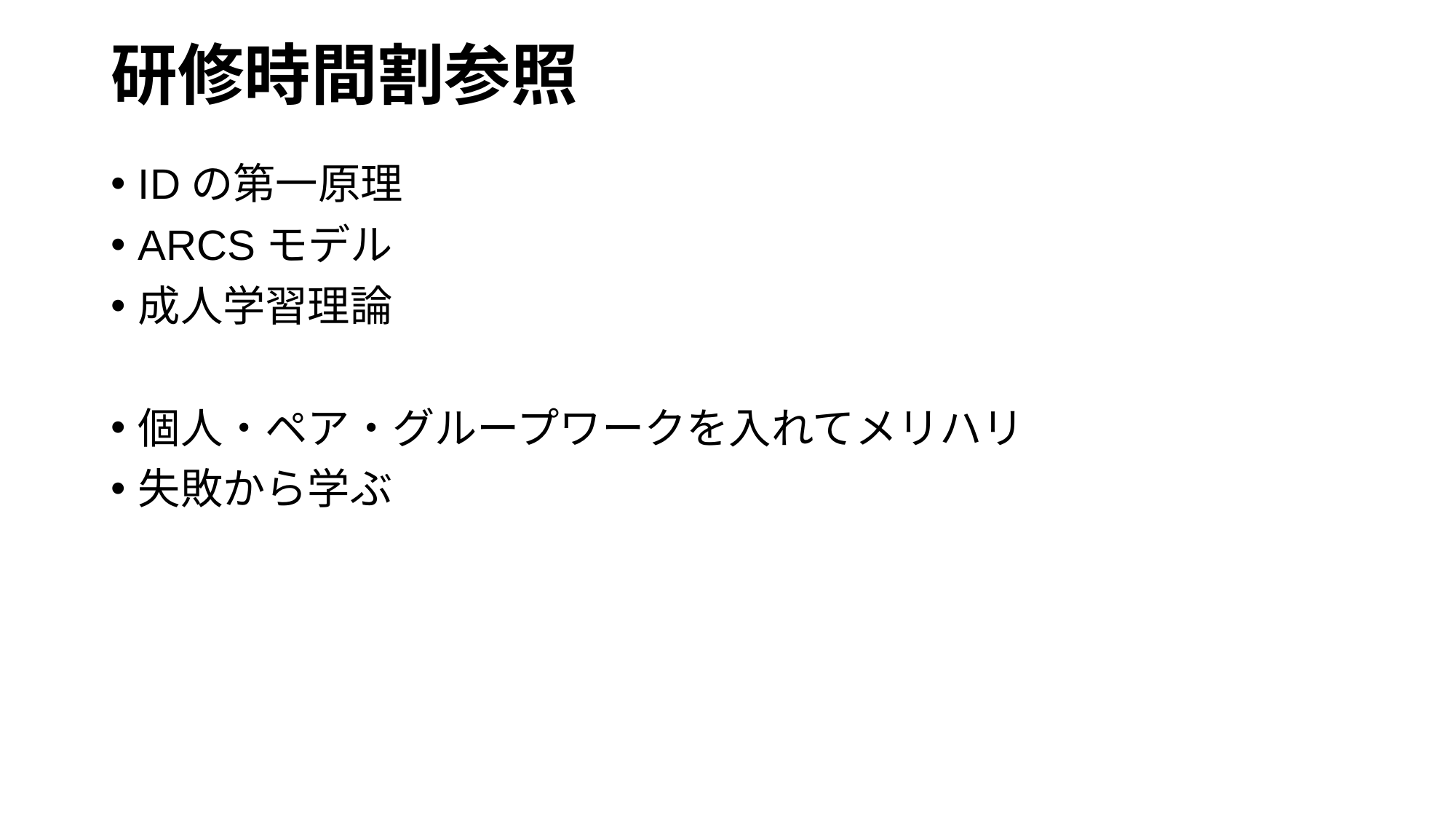

# 研修時間割参照
IDの第一原理
ARCSモデル
成人学習理論

個人・ペア・グループワークを入れてメリハリ
失敗から学ぶ